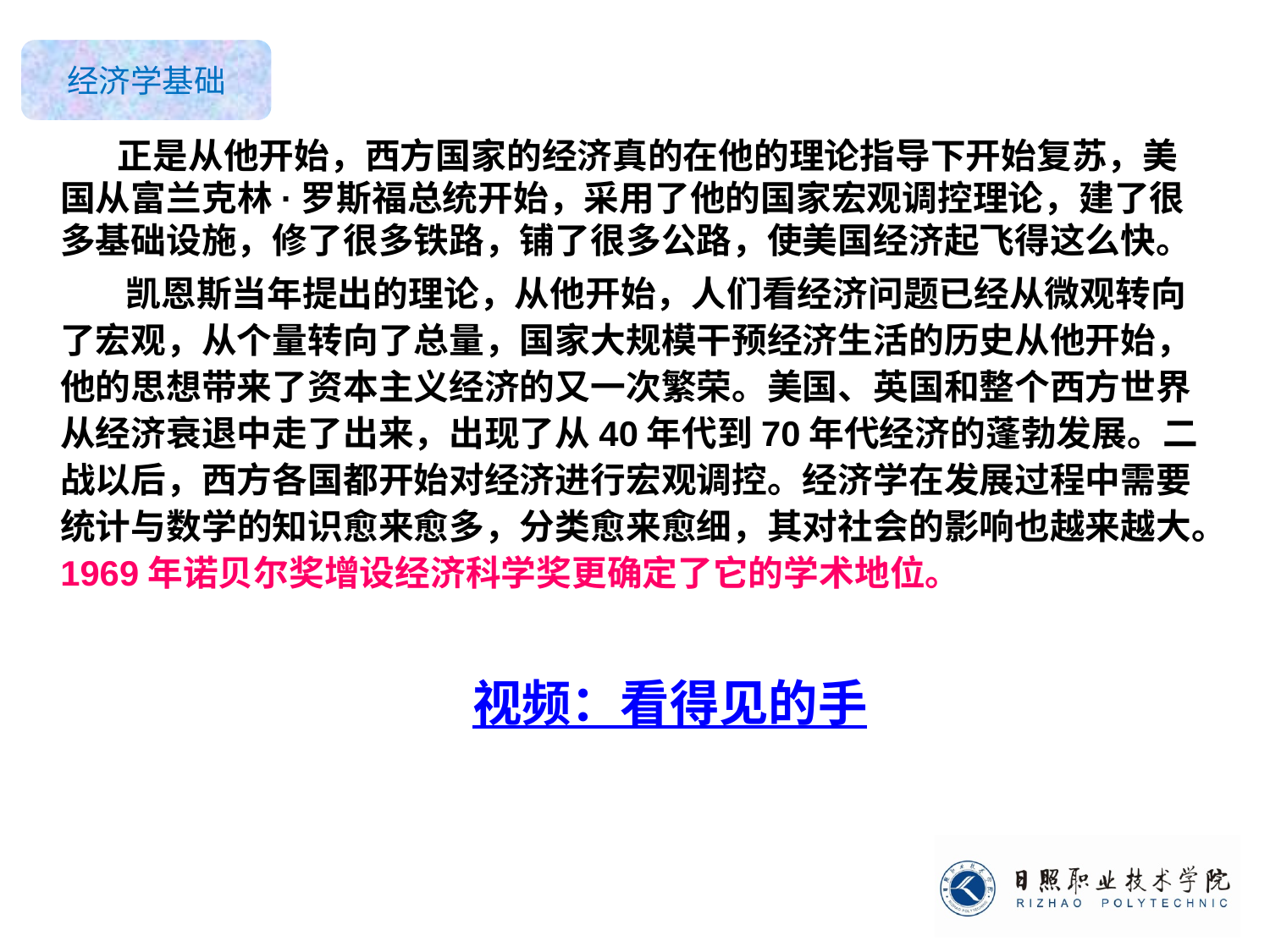

正是从他开始，西方国家的经济真的在他的理论指导下开始复苏，美国从富兰克林·罗斯福总统开始，采用了他的国家宏观调控理论，建了很多基础设施，修了很多铁路，铺了很多公路，使美国经济起飞得这么快。
             凯恩斯当年提出的理论，从他开始，人们看经济问题已经从微观转向了宏观，从个量转向了总量，国家大规模干预经济生活的历史从他开始，他的思想带来了资本主义经济的又一次繁荣。美国、英国和整个西方世界从经济衰退中走了出来，出现了从40年代到70年代经济的蓬勃发展。二战以后，西方各国都开始对经济进行宏观调控。经济学在发展过程中需要统计与数学的知识愈来愈多，分类愈来愈细，其对社会的影响也越来越大。1969年诺贝尔奖增设经济科学奖更确定了它的学术地位。

视频：看得见的手